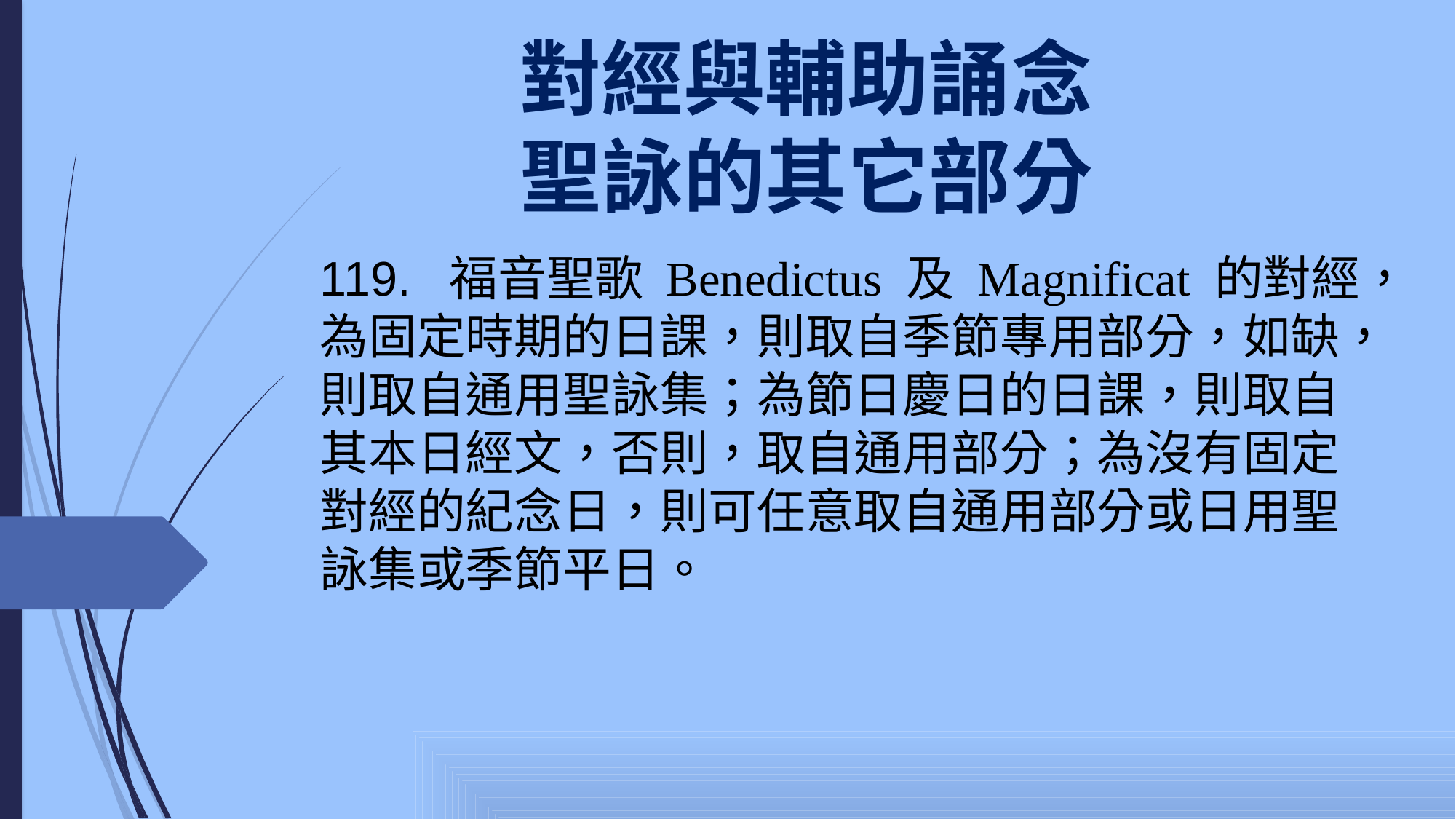

# 對經與輔助誦念 聖詠的其它部分
119.  福音聖歌 Benedictus 及 Magnificat 的對經，為固定時期的日課，則取自季節專用部分，如缺，則取自通用聖詠集；為節日慶日的日課，則取自其本日經文，否則，取自通用部分；為沒有固定對經的紀念日，則可任意取自通用部分或日用聖詠集或季節平日。